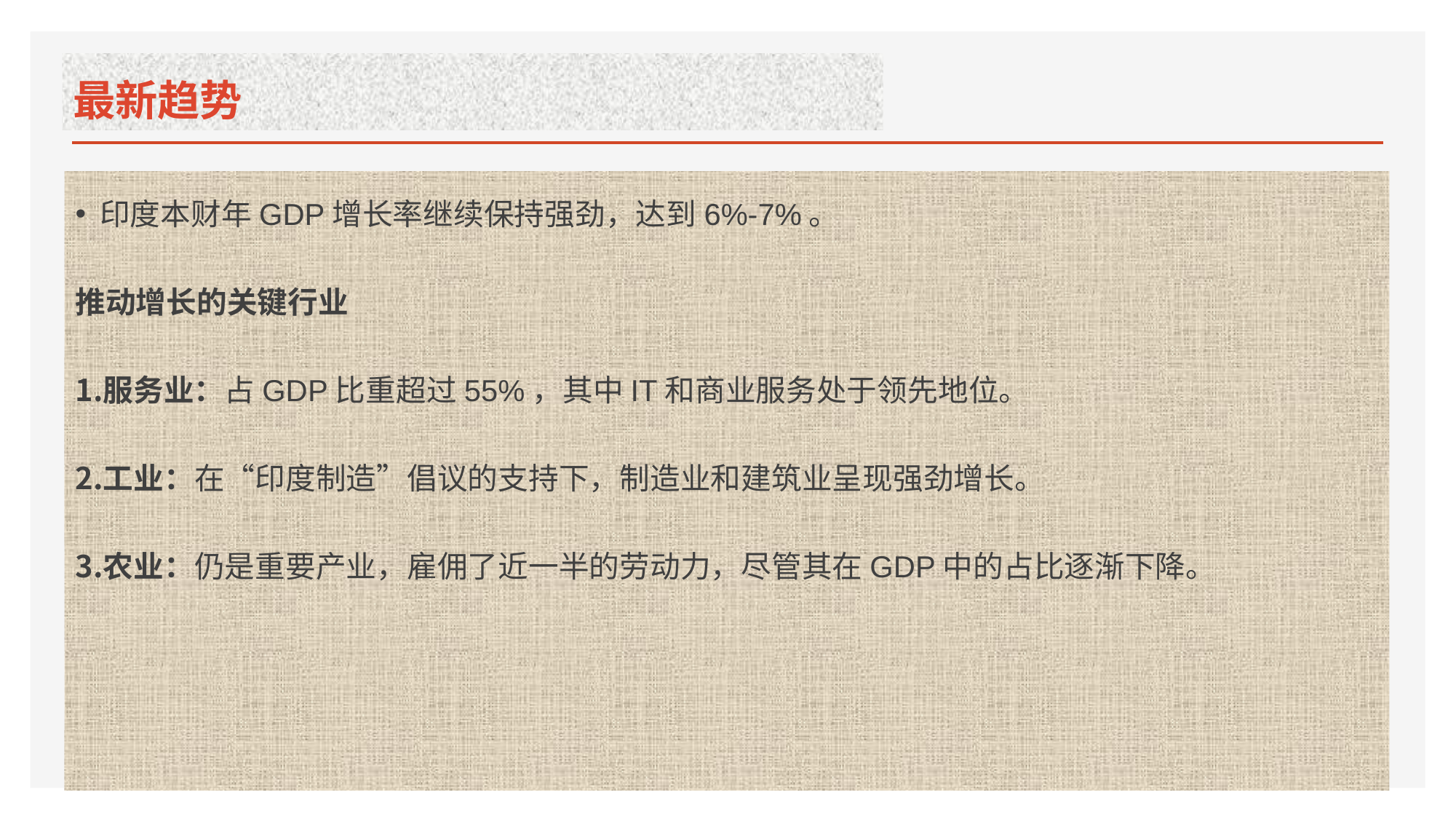

# 最新趋势
 印度本财年GDP增长率继续保持强劲，达到6%-7%。
推动增长的关键行业
服务业：占GDP比重超过55%，其中IT和商业服务处于领先地位。
工业：在“印度制造”倡议的支持下，制造业和建筑业呈现强劲增长。
农业：仍是重要产业，雇佣了近一半的劳动力，尽管其在GDP中的占比逐渐下降。